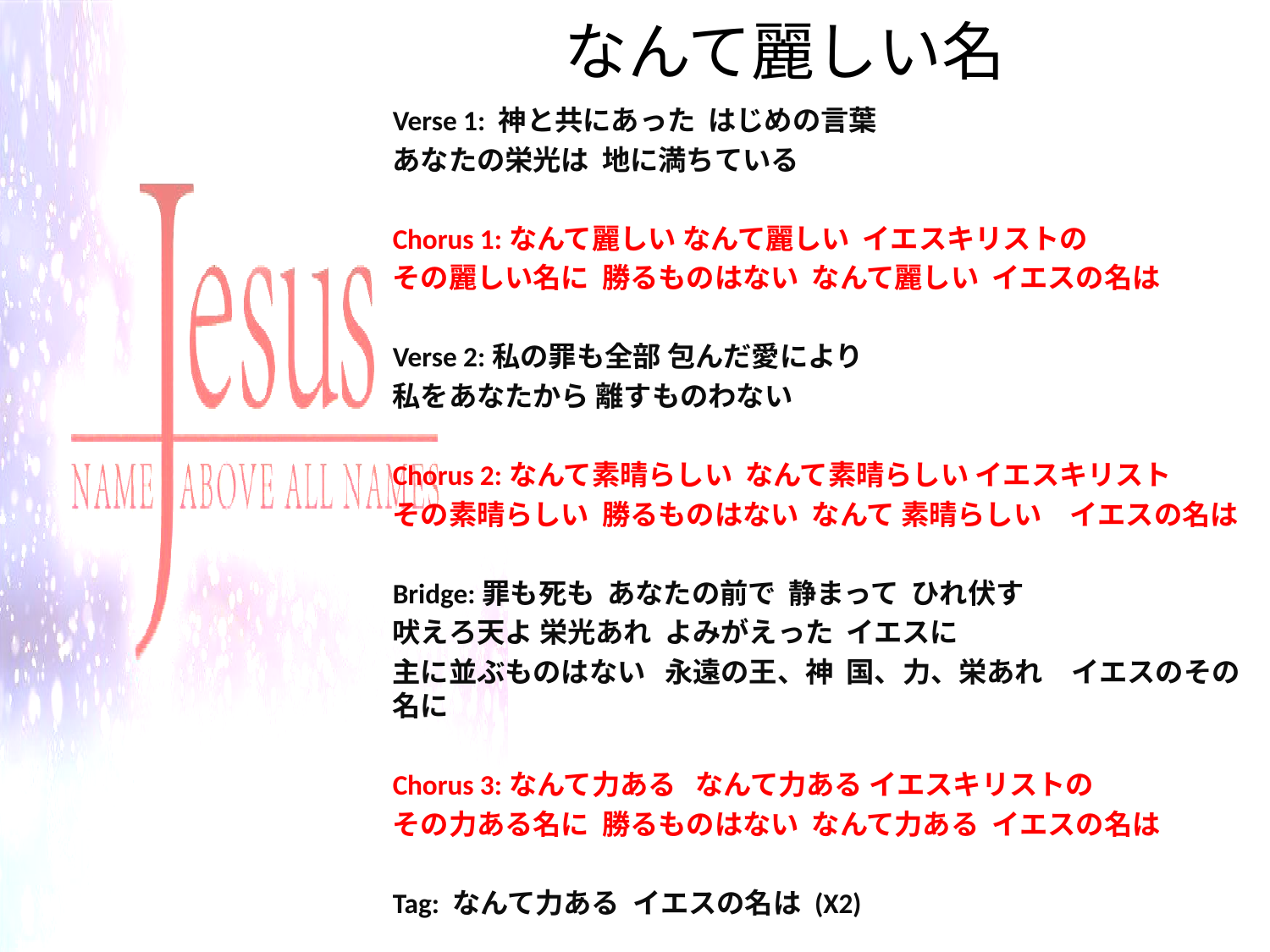

# なんて麗しい名
Verse 1: 神と共にあった  はじめの言葉
あなたの栄光は  地に満ちている

Chorus 1:なんて麗しい なんて麗しい  イエスキリストの
その麗しい名に  勝るものはない  なんて麗しい  イエスの名は

Verse 2:私の罪も全部 包んだ愛により
私をあなたから 離すものわない

Chorus 2:なんて素晴らしい  なんて素晴らしい イエスキリスト
その素晴らしい  勝るものはない  なんて 素晴らしい　イエスの名は

Bridge:罪も死も  あなたの前で  静まって  ひれ伏す
吠えろ天よ 栄光あれ  よみがえった  イエスに
主に並ぶものはない   永遠の王、神  国、力、栄あれ　イエスのその名に

Chorus 3:なんて力ある   なんて力ある イエスキリストの
その力ある名に  勝るものはない  なんて力ある  イエスの名は

Tag: なんて力ある  イエスの名は (X2)